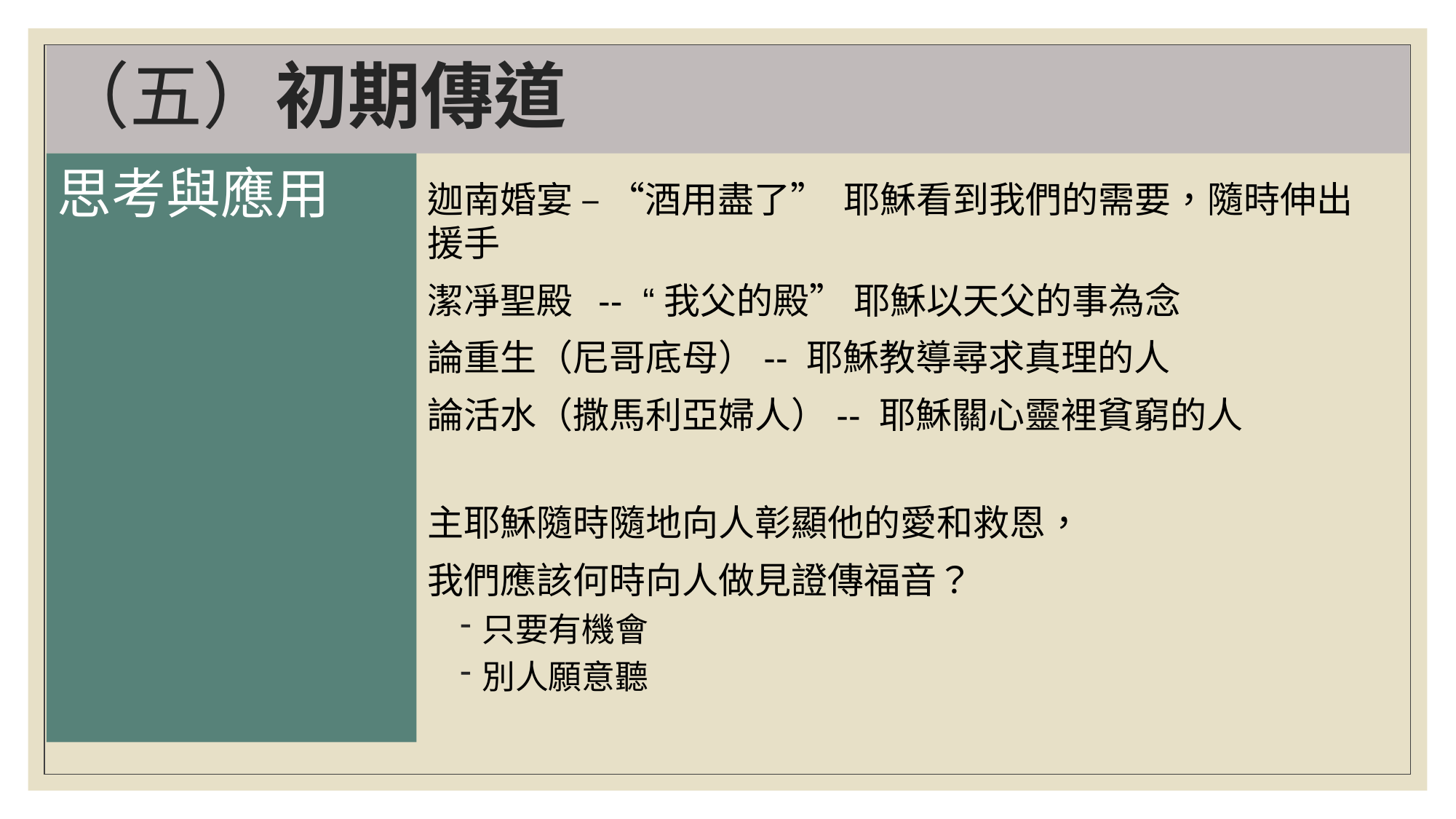

# （五）初期傳道
思考與應用
迦南婚宴 – “酒用盡了”  耶穌看到我們的需要，隨時伸出援手
潔凈聖殿  --  “我父的殿” 耶穌以天父的事為念
論重生（尼哥底母）-- 耶穌教導尋求真理的人
論活水（撒馬利亞婦人）-- 耶穌關心靈裡貧窮的人

主耶穌隨時隨地向人彰顯他的愛和救恩，
我們應該何時向人做見證傳福音？
只要有機會
別人願意聽